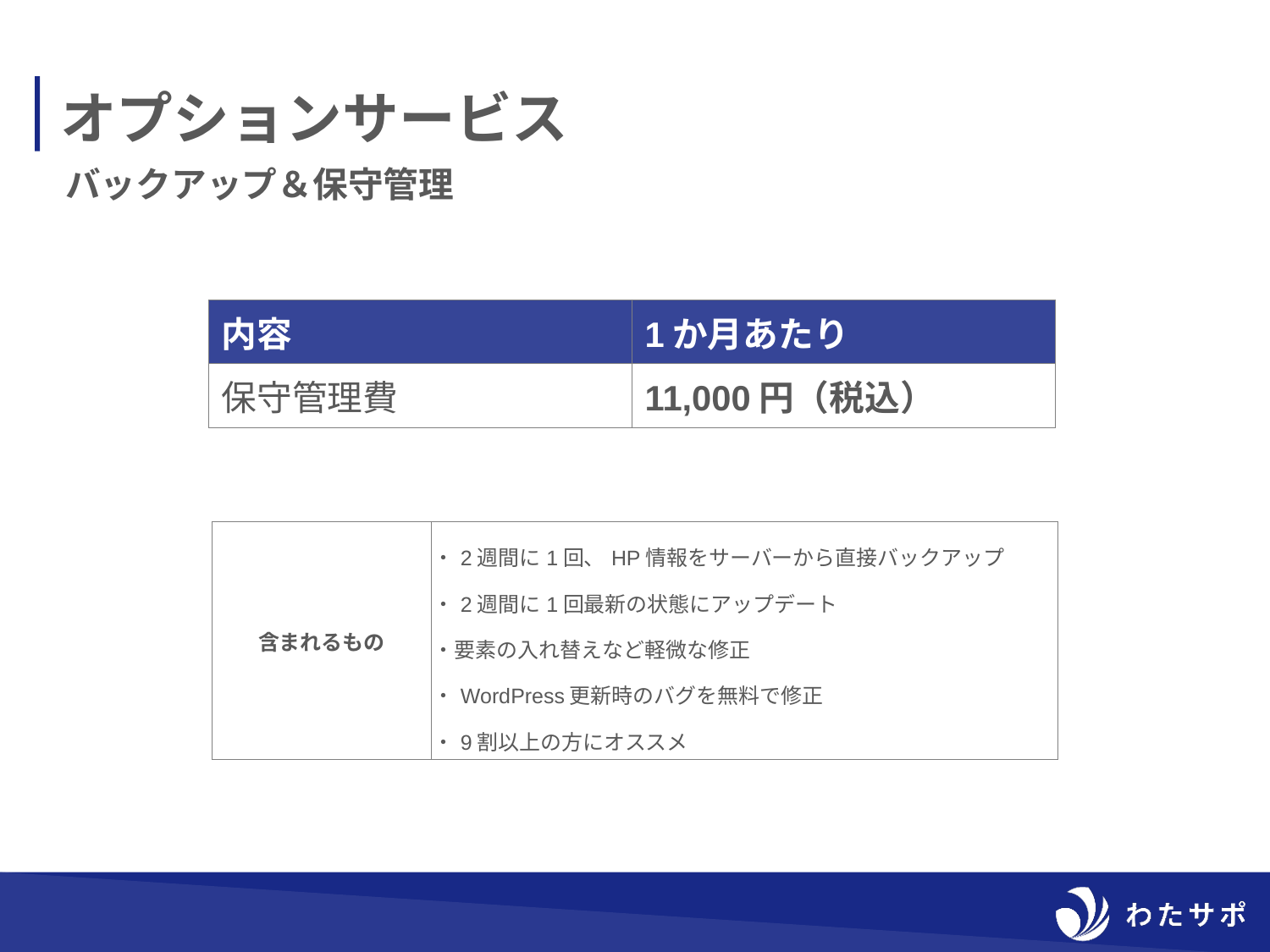

オプションサービス
バックアップ＆保守管理
| 内容 | 1か月あたり |
| --- | --- |
| 保守管理費 | 11,000円（税込） |

| 含まれるもの | ・2週間に1回、HP情報をサーバーから直接バックアップ ・2週間に1回最新の状態にアップデート ・要素の入れ替えなど軽微な修正 ・WordPress更新時のバグを無料で修正 ・9割以上の方にオススメ |
| --- | --- |